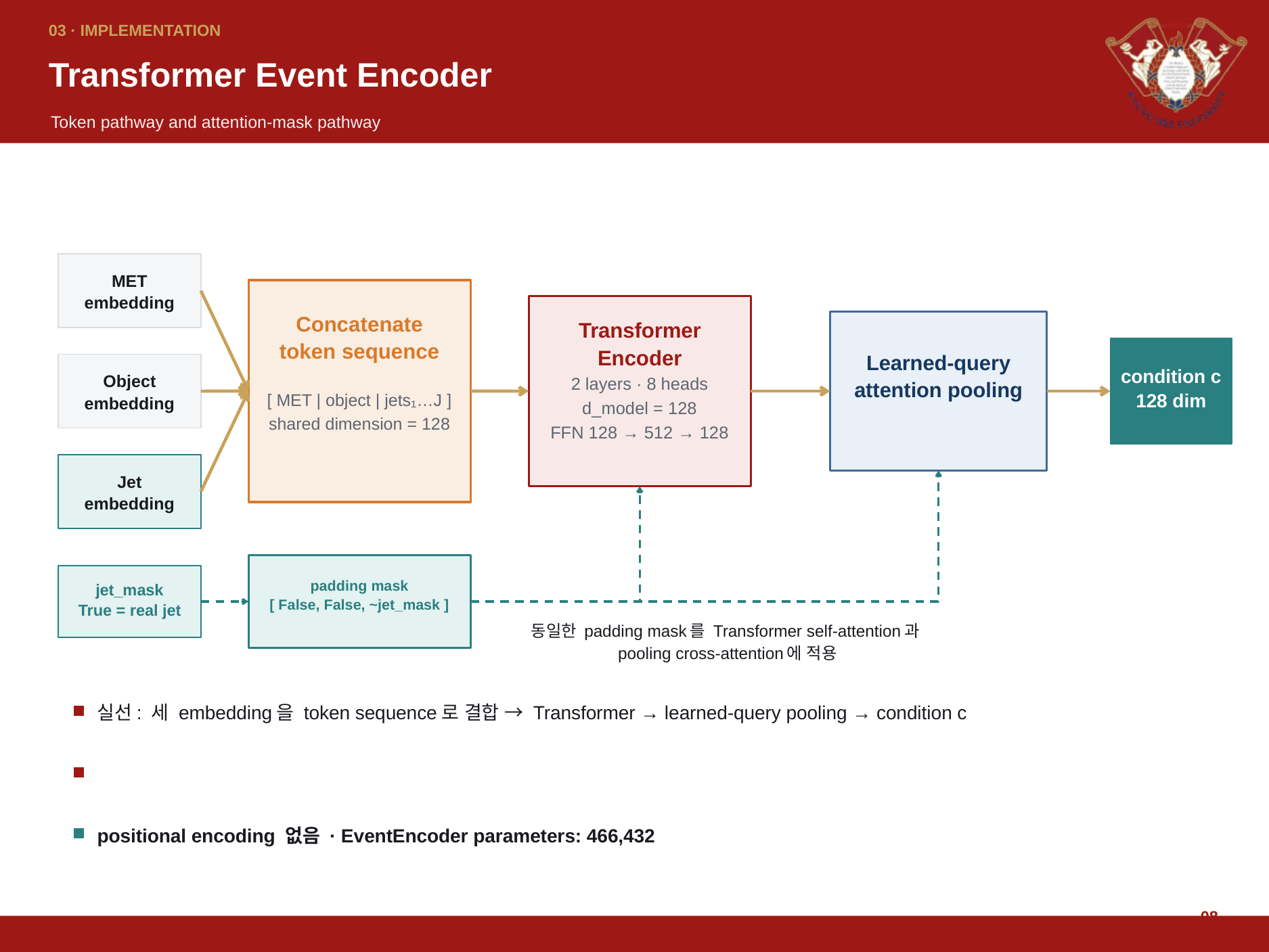

03 · IMPLEMENTATION
Transformer Event Encoder
Token pathway and attention-mask pathway

MET
embedding

Concatenate
token sequence

Transformer
Encoder

Learned-query
attention pooling

condition c
128 dim
Object
embedding
2 layers · 8 heads
d_model = 128
FFN 128 → 512 → 128
[ MET | object | jets₁…J ]
shared dimension = 128

Jet
embedding

padding mask
[ False, False, ~jet_mask ]
jet_mask
True = real jet
동일한 padding mask를 Transformer self-attention과
pooling cross-attention에 적용
실선: 세 embedding을 token sequence로 결합 → Transformer → learned-query pooling → condition c

positional encoding 없음 · EventEncoder parameters: 466,432

08